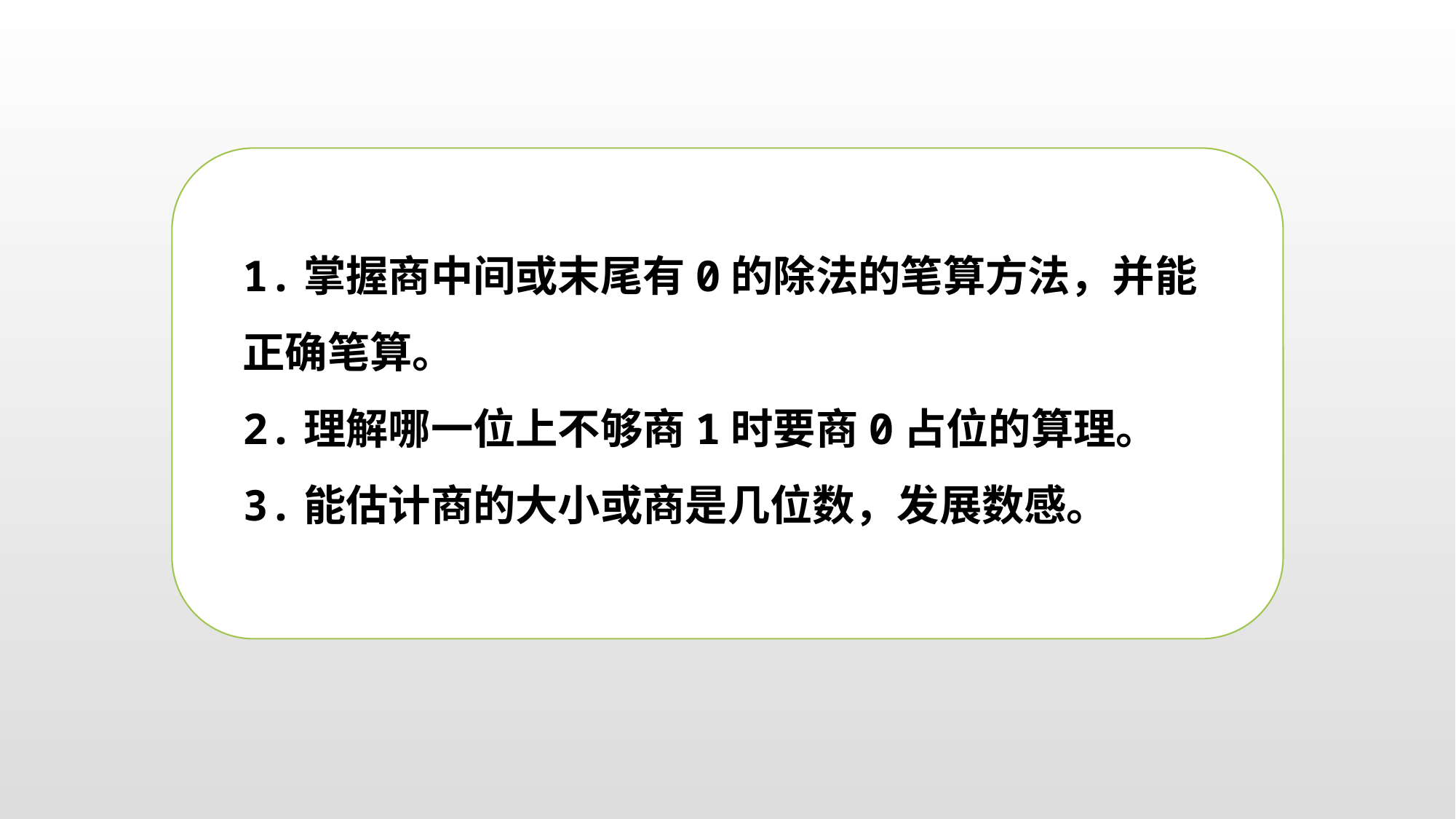

1.掌握商中间或末尾有0的除法的笔算方法，并能正确笔算。
2.理解哪一位上不够商1时要商0占位的算理。
3.能估计商的大小或商是几位数，发展数感。